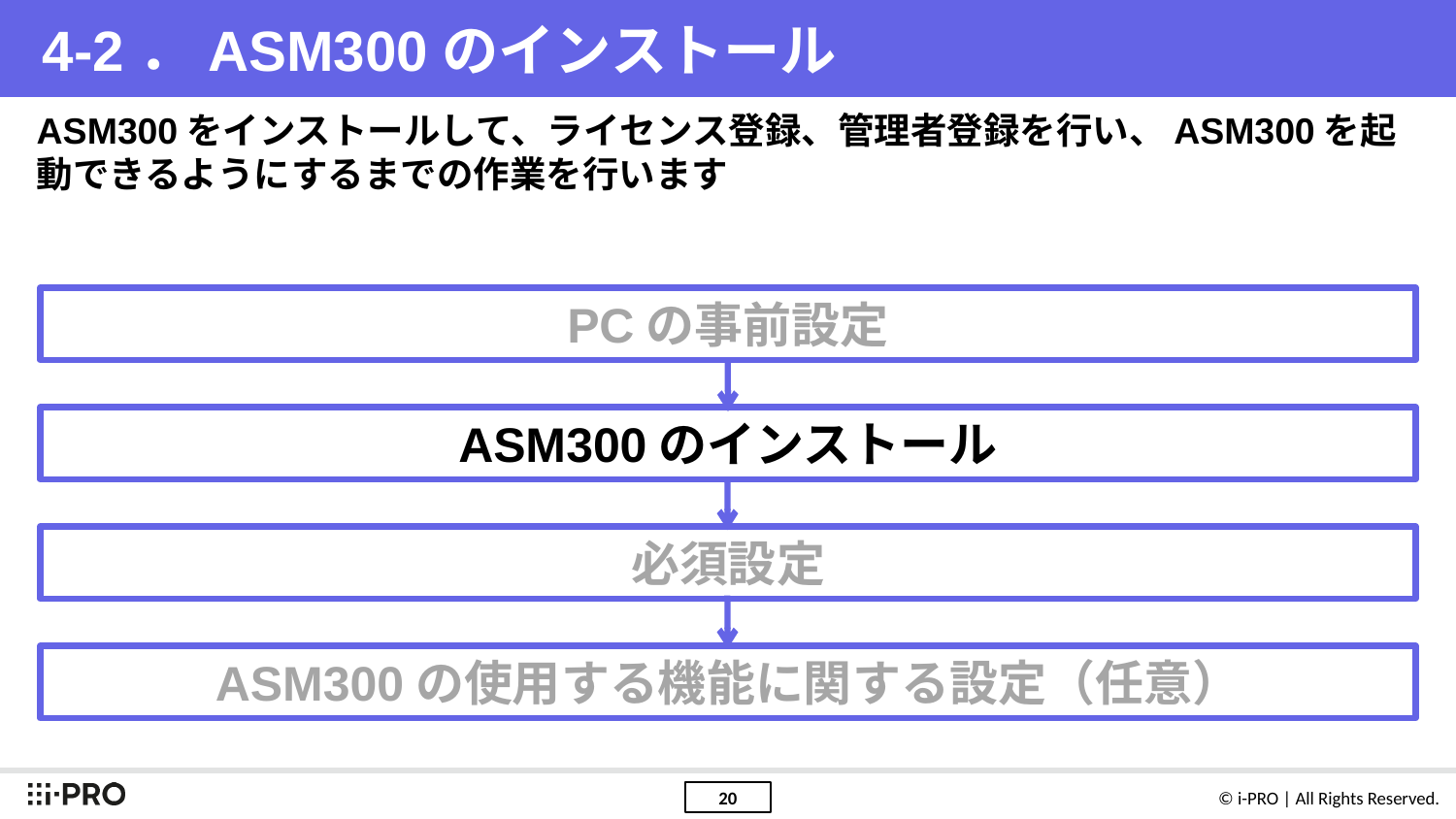

# 4-2．ASM300のインストール
ASM300をインストールして、ライセンス登録、管理者登録を行い、ASM300を起動できるようにするまでの作業を行います
PCの事前設定
ASM300のインストール
必須設定
ASM300の使用する機能に関する設定（任意）